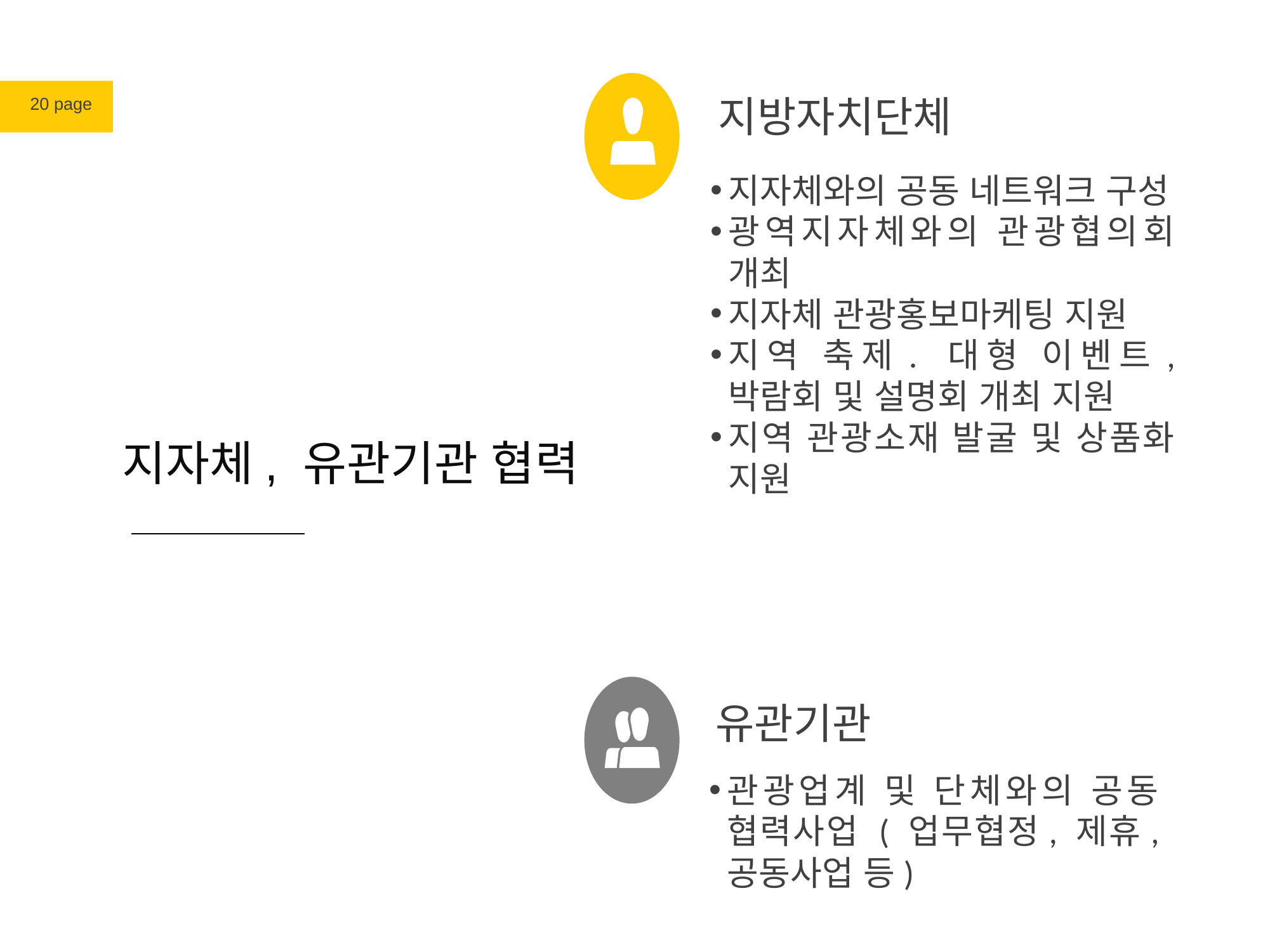

지방자치단체
지자체와의 공동 네트워크 구성
광역지자체와의 관광협의회 개최
지자체 관광홍보마케팅 지원
지역 축제. 대형 이벤트, 박람회 및 설명회 개최 지원
지역 관광소재 발굴 및 상품화 지원
20 page

지자체, 유관기관 협력

유관기관
관광업계 및 단체와의 공동 협력사업 ( 업무협정, 제휴, 공동사업 등)